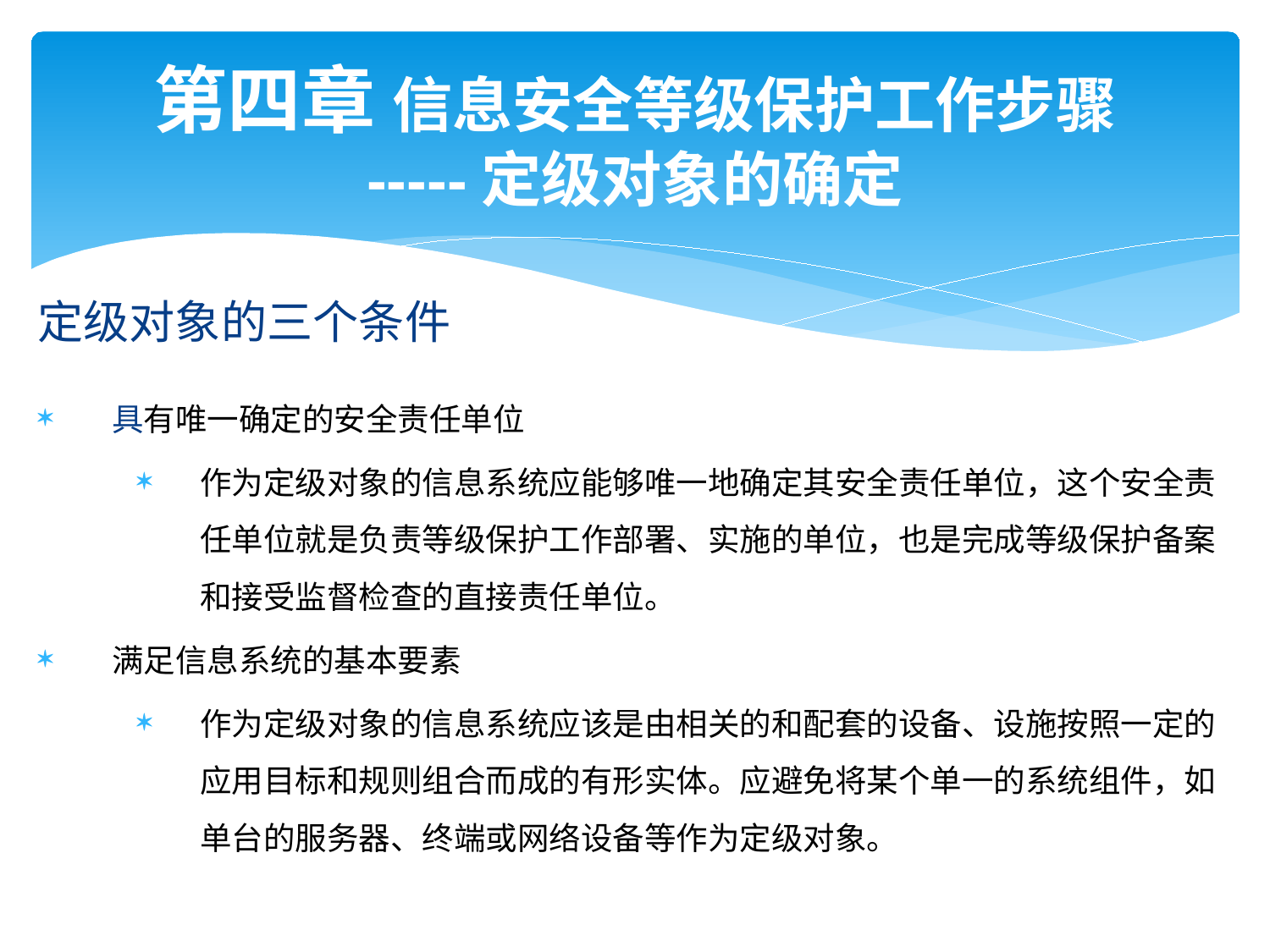

# 第四章 信息安全等级保护工作步骤 -----定级对象的确定
定级对象的三个条件
具有唯一确定的安全责任单位
作为定级对象的信息系统应能够唯一地确定其安全责任单位，这个安全责任单位就是负责等级保护工作部署、实施的单位，也是完成等级保护备案和接受监督检查的直接责任单位。
满足信息系统的基本要素
作为定级对象的信息系统应该是由相关的和配套的设备、设施按照一定的应用目标和规则组合而成的有形实体。应避免将某个单一的系统组件，如单台的服务器、终端或网络设备等作为定级对象。